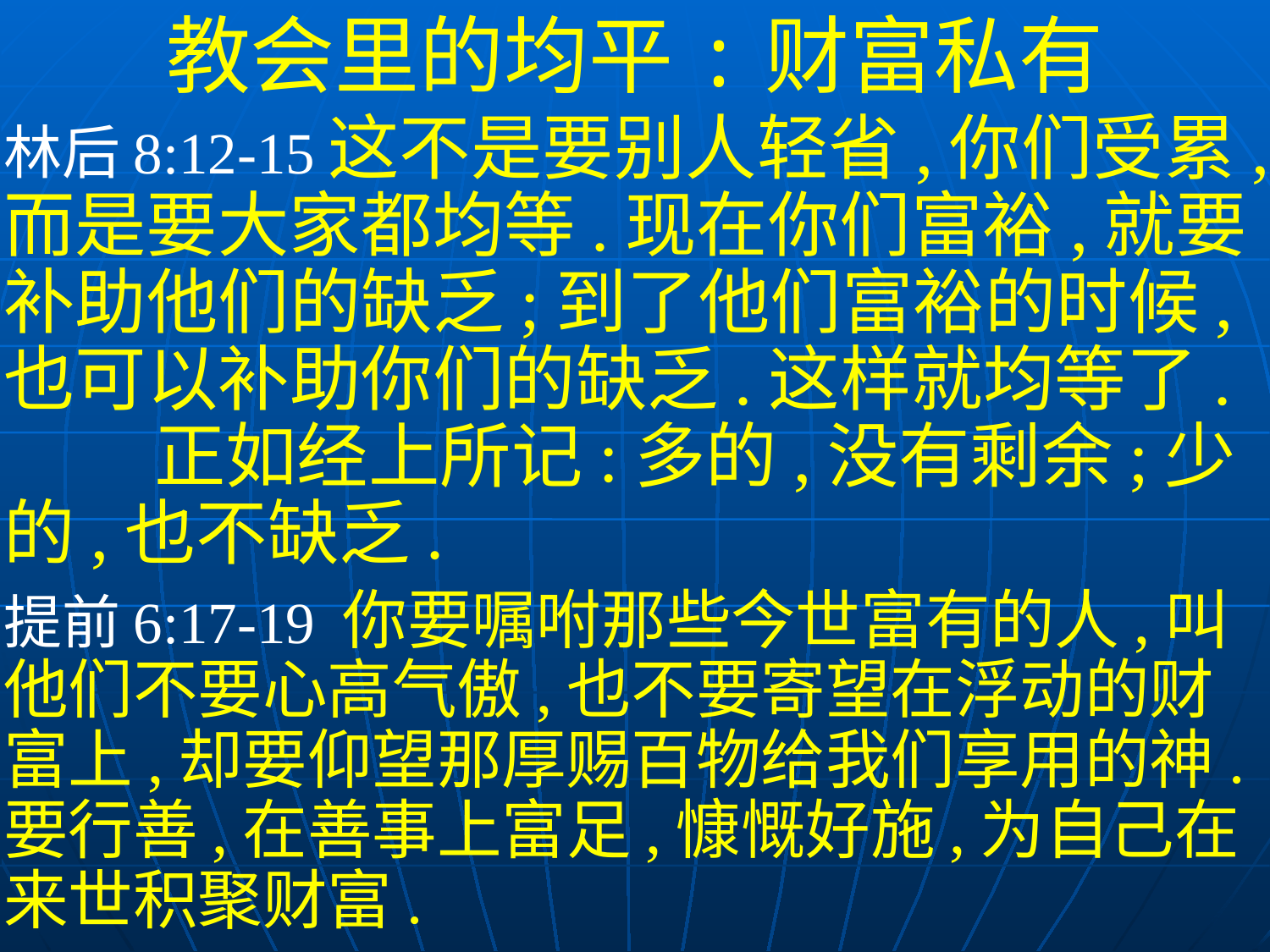

教会里的均平:财富私有
林后8:12-15这不是要别人轻省,你们受累,而是要大家都均等.现在你们富裕,就要补助他们的缺乏;到了他们富裕的时候,也可以补助你们的缺乏.这样就均等了.	 正如经上所记:多的,没有剩余;少的,也不缺乏.
提前6:17-19 你要嘱咐那些今世富有的人,叫他们不要心高气傲,也不要寄望在浮动的财富上,却要仰望那厚赐百物给我们享用的神.要行善,在善事上富足,慷慨好施,为自己在来世积聚财富.